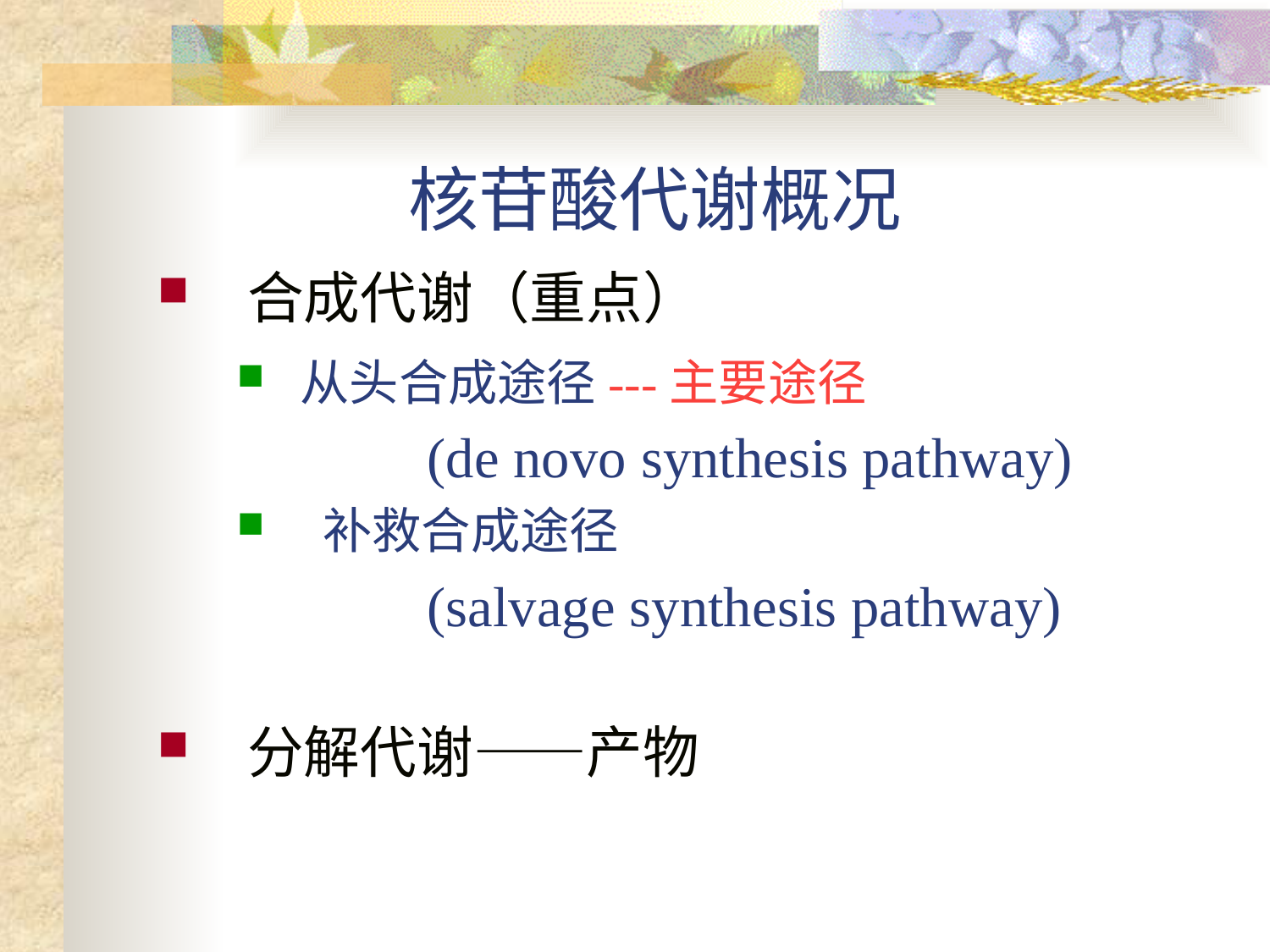

核苷酸代谢概况
 合成代谢（重点）
从头合成途径---主要途径
		(de novo synthesis pathway)
 补救合成途径
		(salvage synthesis pathway)

 分解代谢——产物